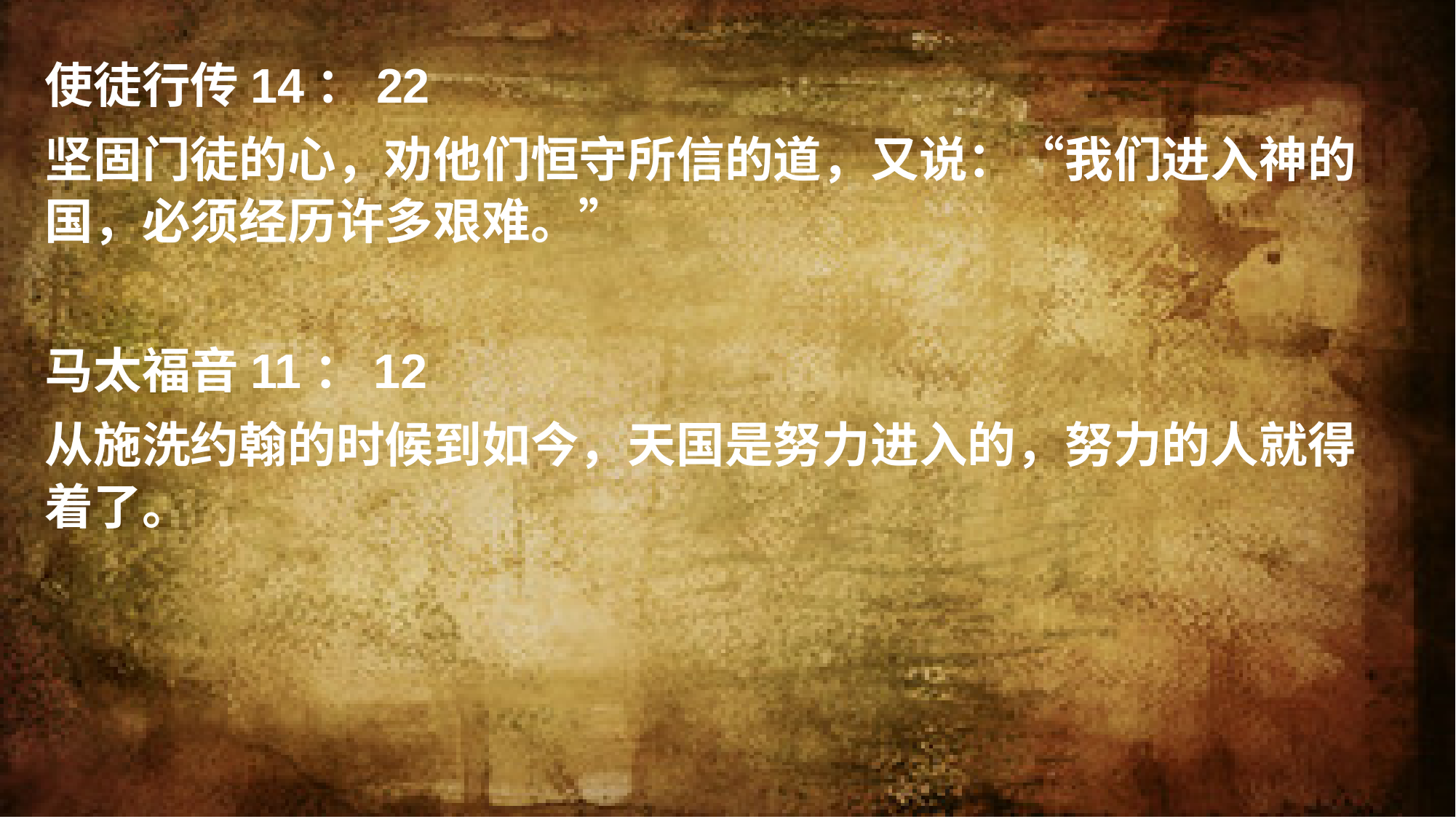

使徒行传14：22
坚固门徒的心，劝他们恒守所信的道，又说：“我们进入神的国，必须经历许多艰难。”

马太福音11：12
从施洗约翰的时候到如今，天国是努力进入的，努力的人就得着了。